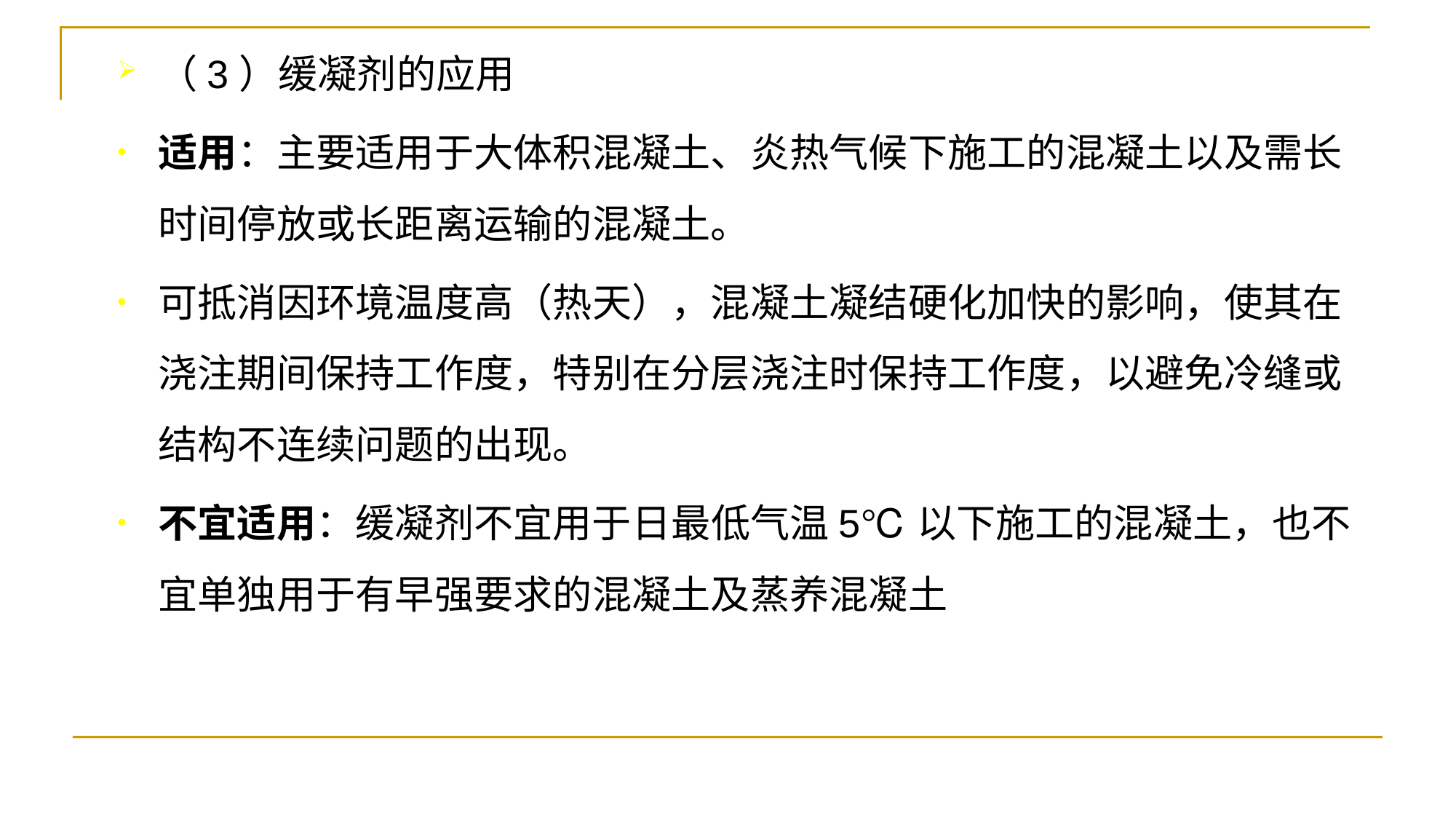

（3）缓凝剂的应用
适用：主要适用于大体积混凝土、炎热气候下施工的混凝土以及需长时间停放或长距离运输的混凝土。
可抵消因环境温度高（热天），混凝土凝结硬化加快的影响，使其在浇注期间保持工作度，特别在分层浇注时保持工作度，以避免冷缝或结构不连续问题的出现。
不宜适用：缓凝剂不宜用于日最低气温5℃以下施工的混凝土，也不宜单独用于有早强要求的混凝土及蒸养混凝土